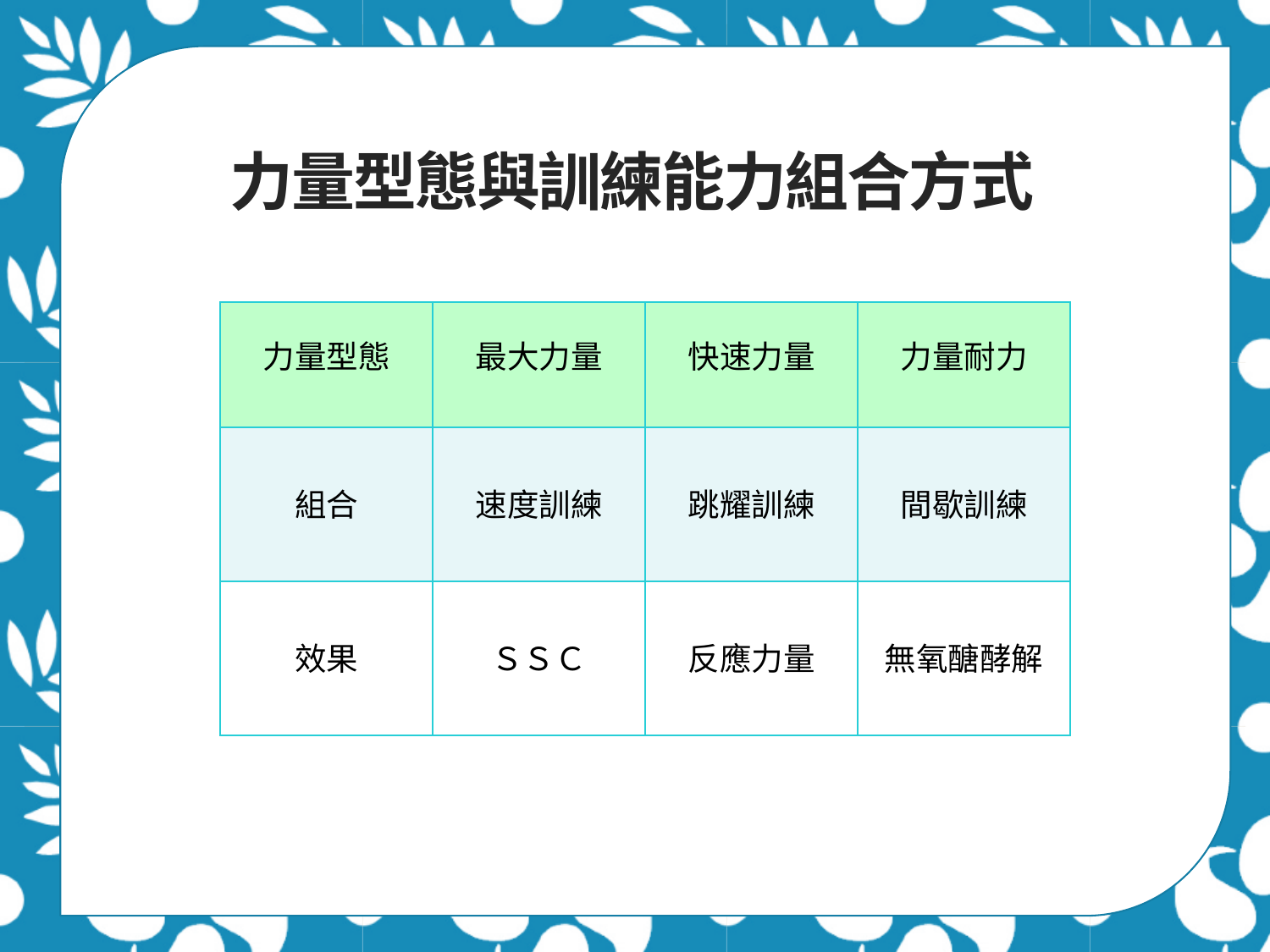

力量型態與訓練能力組合方式
| 力量型態 | 最大力量 | 快速力量 | 力量耐力 |
| --- | --- | --- | --- |
| 組合 | 速度訓練 | 跳耀訓練 | 間歇訓練 |
| 效果 | ＳＳＣ | 反應力量 | 無氧醣酵解 |